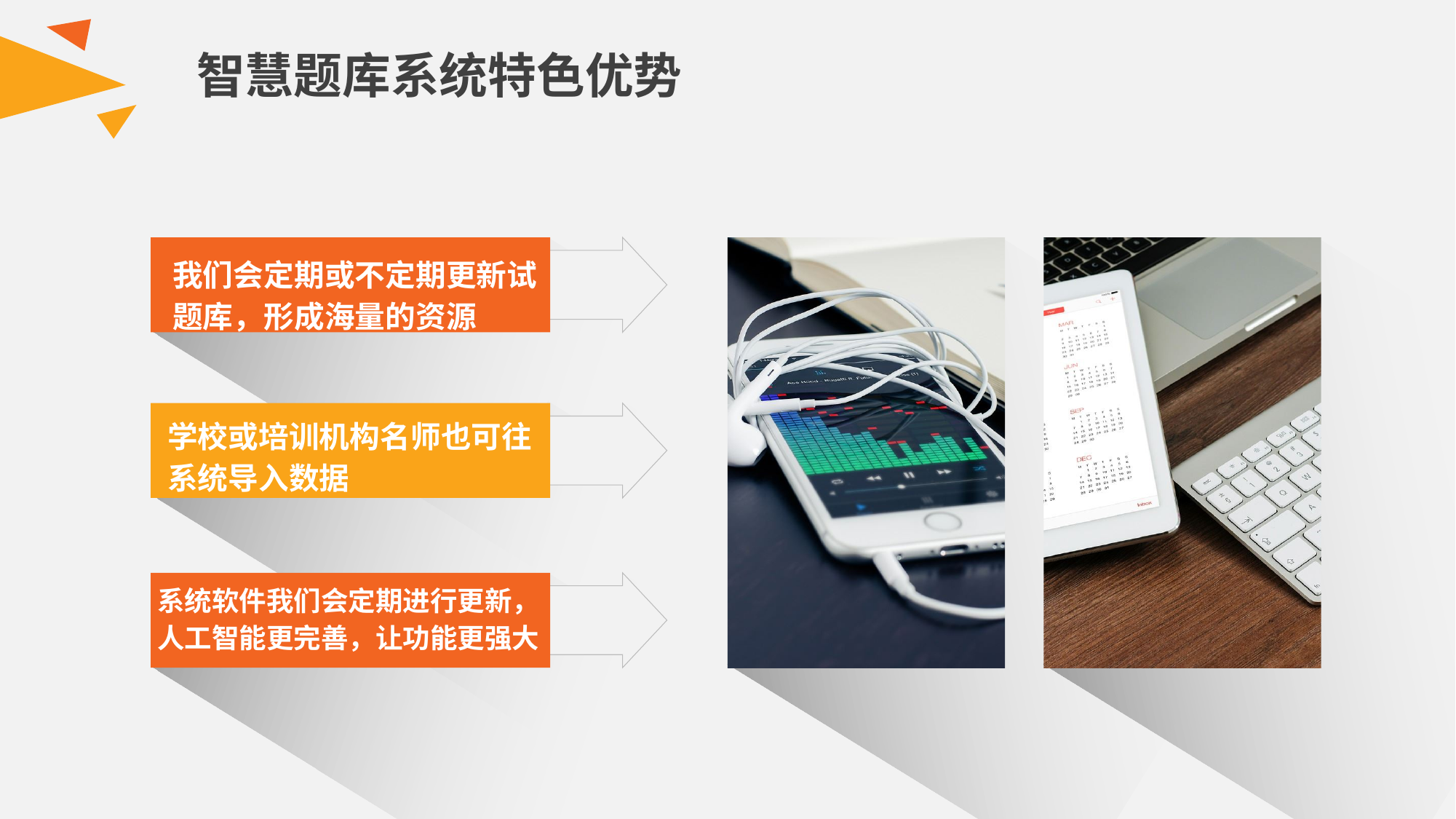

智慧题库系统特色优势

我们会定期或不定期更新试题库，形成海量的资源

学校或培训机构名师也可往系统导入数据

系统软件我们会定期进行更新，人工智能更完善，让功能更强大